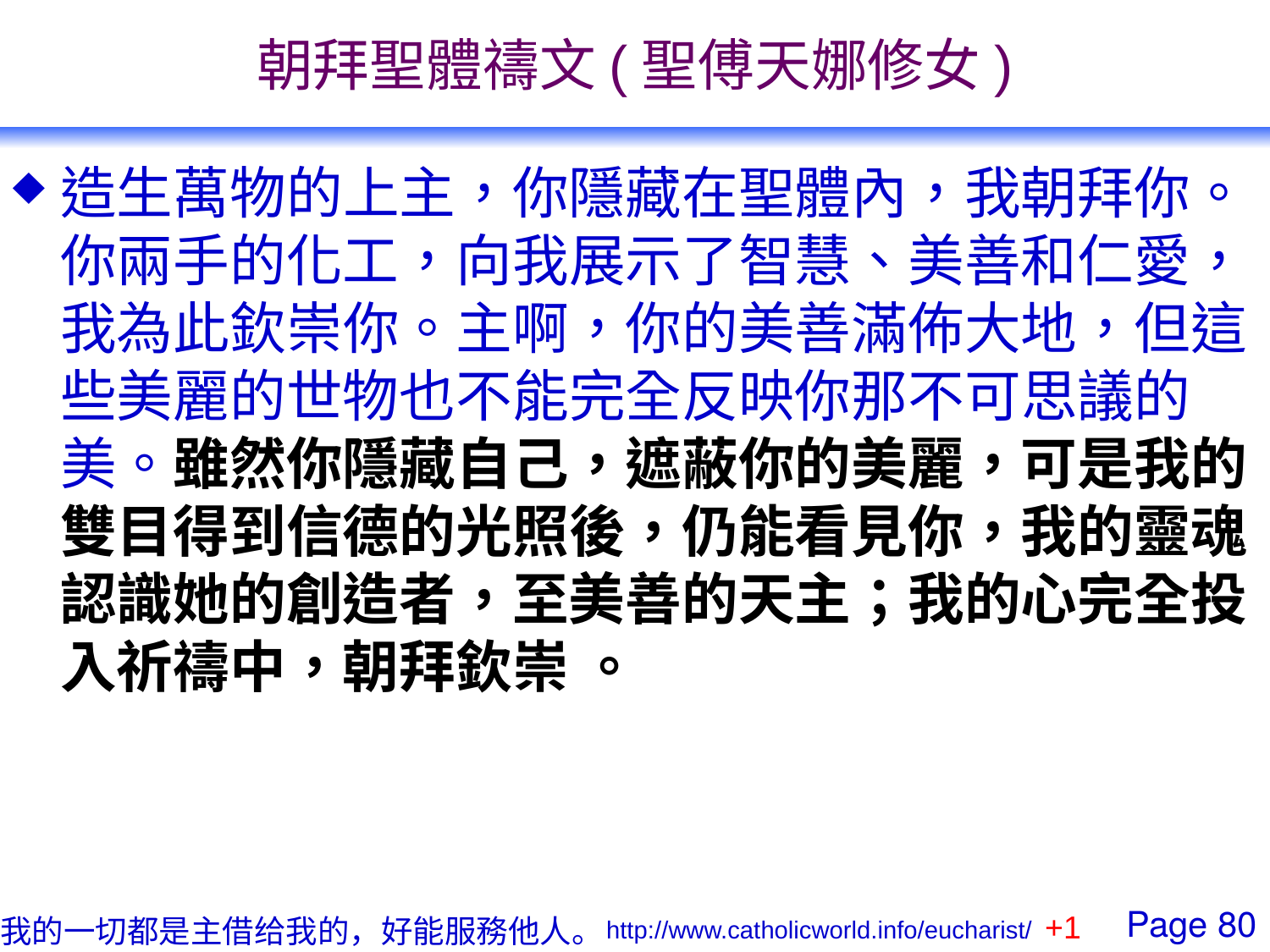

# 朝拜聖體禱文(聖傅天娜修女)
造生萬物的上主，你隱藏在聖體內，我朝拜你。你兩手的化工，向我展示了智慧、美善和仁愛，我為此欽崇你。主啊，你的美善滿佈大地，但這些美麗的世物也不能完全反映你那不可思議的美。雖然你隱藏自己，遮蔽你的美麗，可是我的雙目得到信德的光照後，仍能看見你，我的靈魂認識她的創造者，至美善的天主；我的心完全投入祈禱中，朝拜欽崇 。
+1